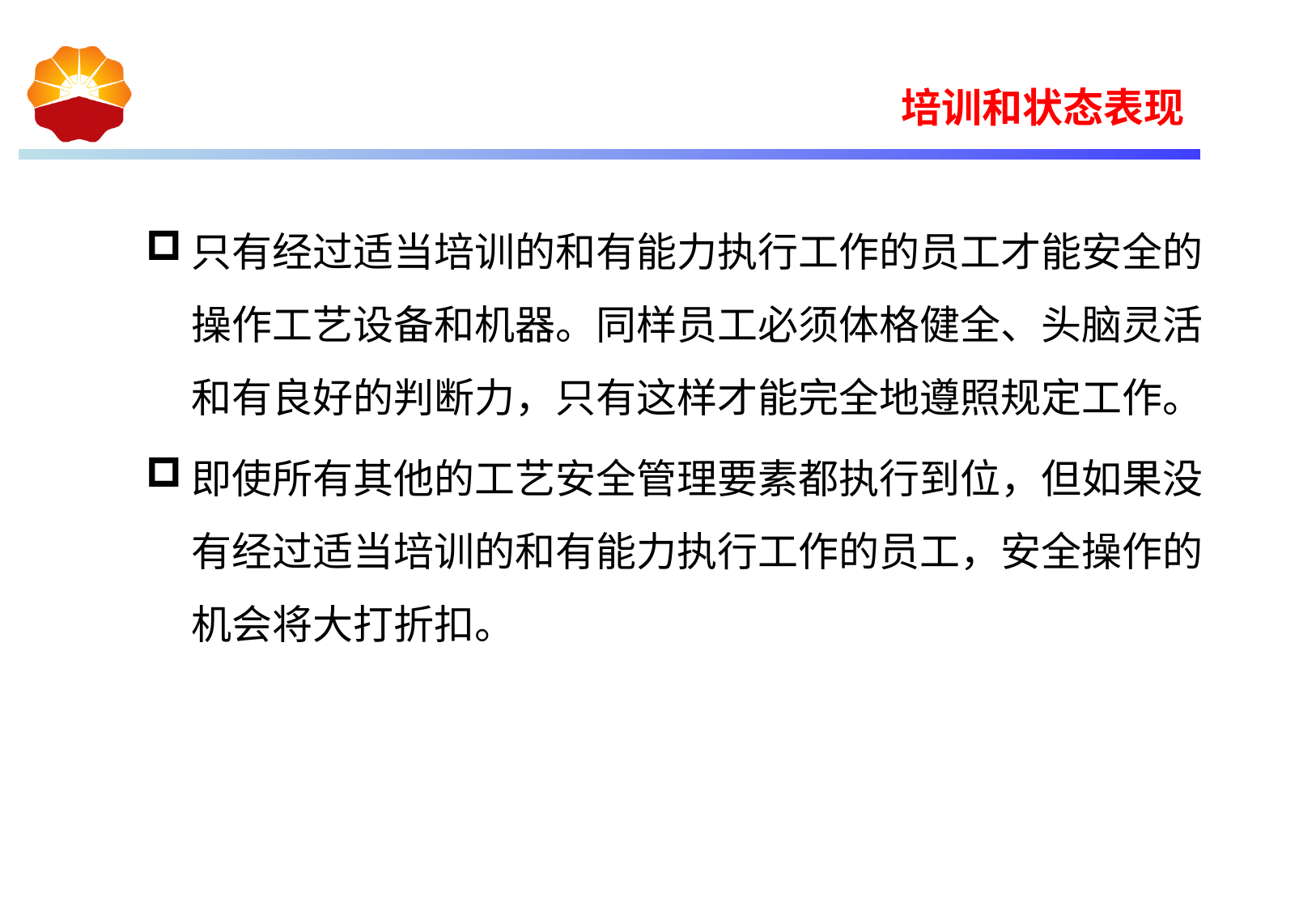

培训和状态表现
只有经过适当培训的和有能力执行工作的员工才能安全的操作工艺设备和机器。同样员工必须体格健全、头脑灵活和有良好的判断力，只有这样才能完全地遵照规定工作。
即使所有其他的工艺安全管理要素都执行到位，但如果没有经过适当培训的和有能力执行工作的员工，安全操作的机会将大打折扣。